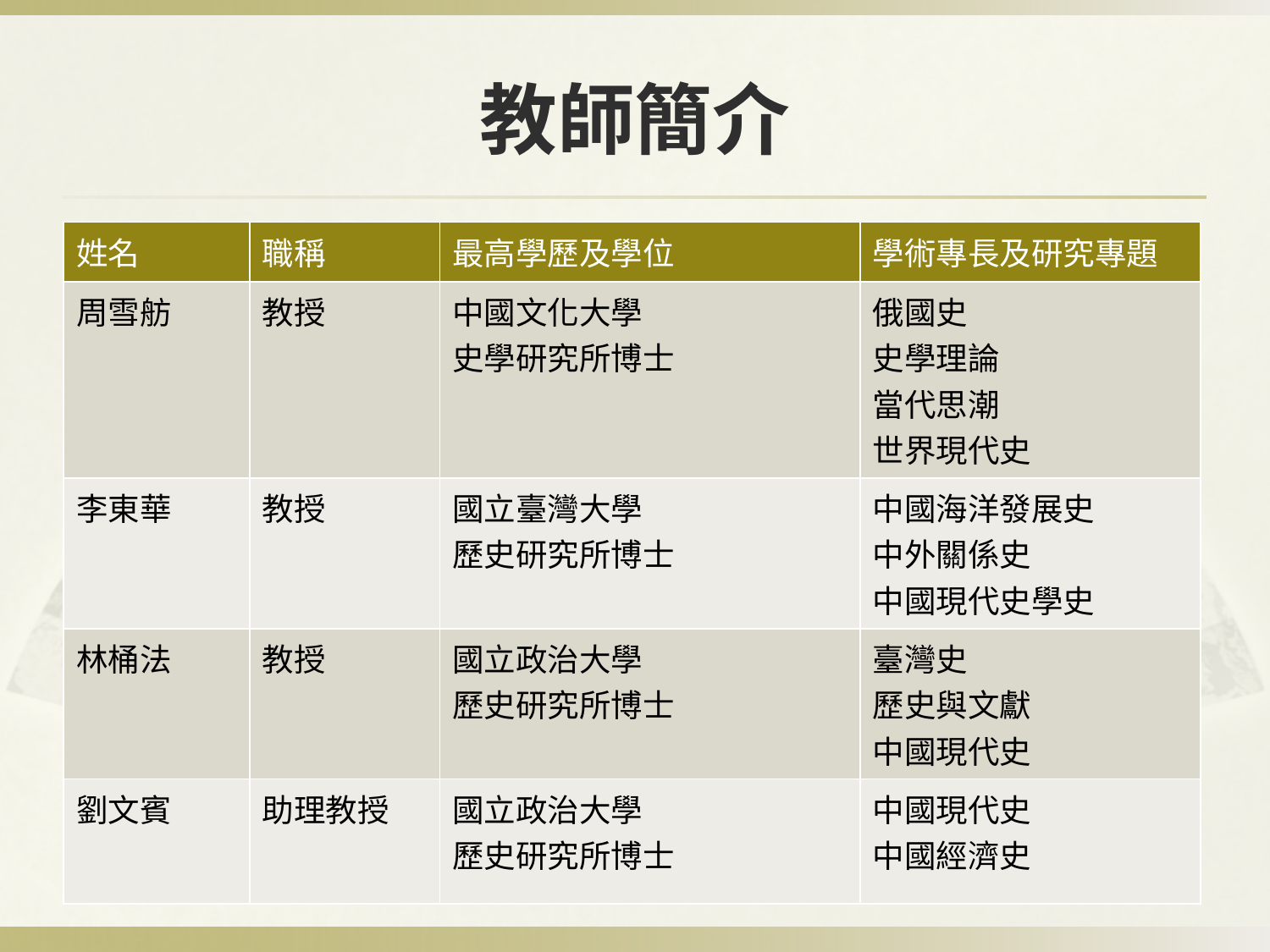

# 教師簡介
| 姓名 | 職稱 | 最高學歷及學位 | 學術專長及研究專題 |
| --- | --- | --- | --- |
| 周雪舫 | 教授 | 中國文化大學 史學研究所博士 | 俄國史 史學理論 當代思潮 世界現代史 |
| 李東華 | 教授 | 國立臺灣大學 歷史研究所博士 | 中國海洋發展史 中外關係史 中國現代史學史 |
| 林桶法 | 教授 | 國立政治大學 歷史研究所博士 | 臺灣史 歷史與文獻 中國現代史 |
| 劉文賓 | 助理教授 | 國立政治大學 歷史研究所博士 | 中國現代史 中國經濟史 |